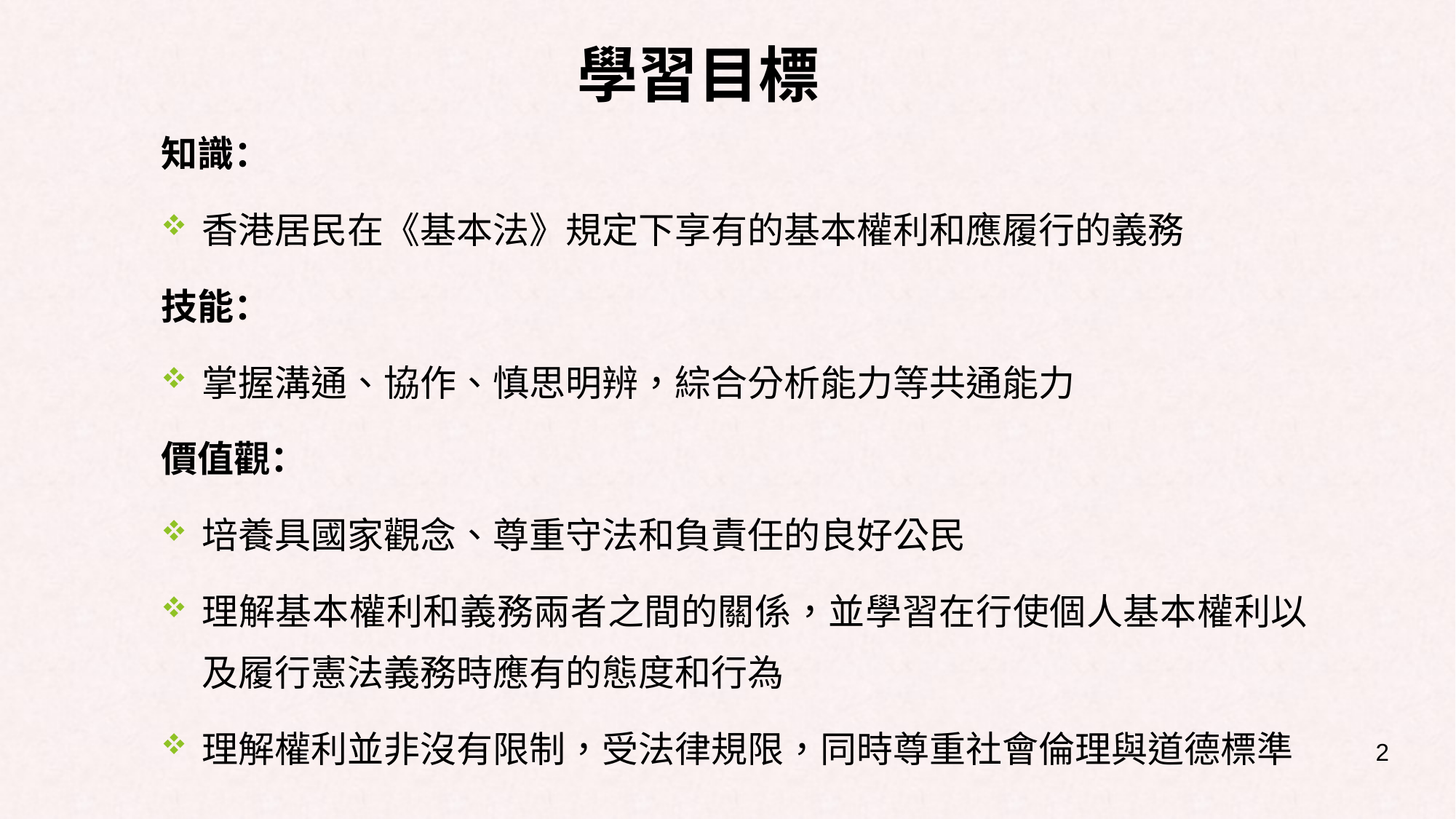

# 學習目標
知識：
香港居民在《基本法》規定下享有的基本權利和應履行的義務
技能：
掌握溝通、協作、慎思明辨，綜合分析能力等共通能力
價值觀：
培養具國家觀念、尊重守法和負責任的良好公民
理解基本權利和義務兩者之間的關係，並學習在行使個人基本權利以及履行憲法義務時應有的態度和行為
理解權利並非沒有限制，受法律規限，同時尊重社會倫理與道德標準

2